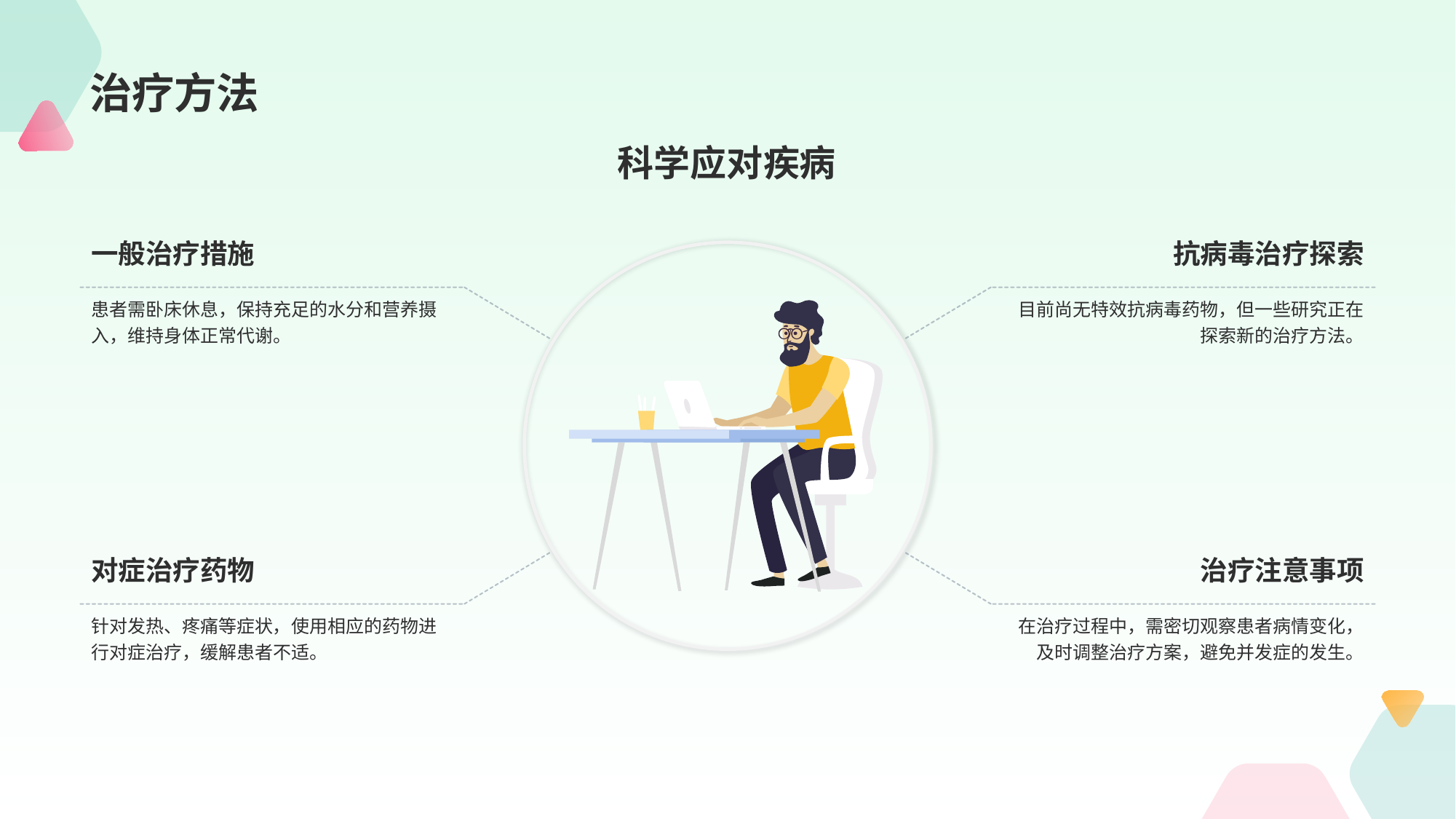

# 治疗方法
科学应对疾病
一般治疗措施
患者需卧床休息，保持充足的水分和营养摄入，维持身体正常代谢。
抗病毒治疗探索
目前尚无特效抗病毒药物，但一些研究正在探索新的治疗方法。
对症治疗药物
针对发热、疼痛等症状，使用相应的药物进行对症治疗，缓解患者不适。
治疗注意事项
在治疗过程中，需密切观察患者病情变化，及时调整治疗方案，避免并发症的发生。